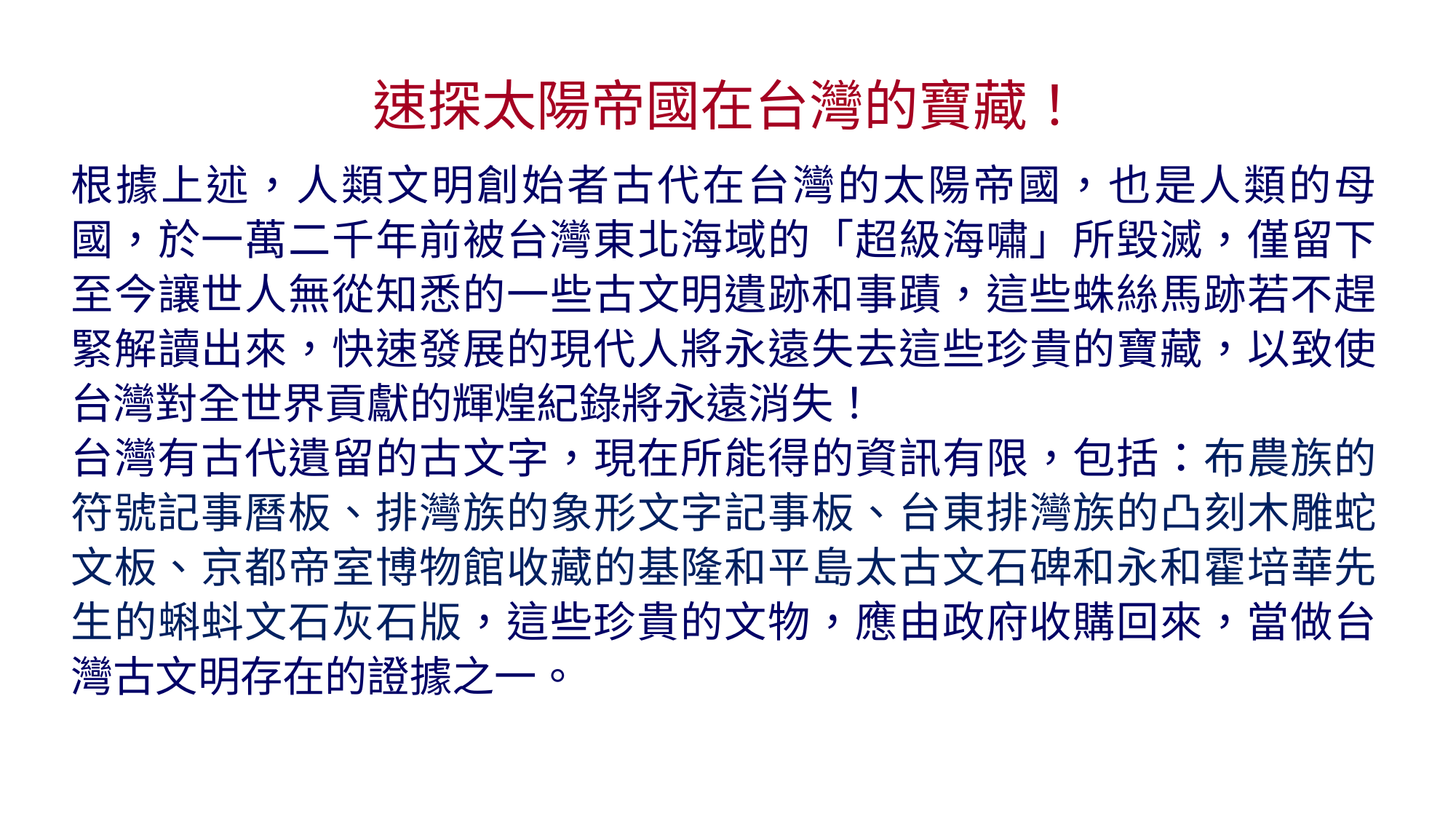

速探太陽帝國在台灣的寶藏！
根據上述，人類文明創始者古代在台灣的太陽帝國，也是人類的母國，於一萬二千年前被台灣東北海域的「超級海嘯」所毀滅，僅留下至今讓世人無從知悉的一些古文明遺跡和事蹟，這些蛛絲馬跡若不趕緊解讀出來，快速發展的現代人將永遠失去這些珍貴的寶藏，以致使台灣對全世界貢獻的輝煌紀錄將永遠消失！
台灣有古代遺留的古文字，現在所能得的資訊有限，包括：布農族的符號記事曆板、排灣族的象形文字記事板、台東排灣族的凸刻木雕蛇文板、京都帝室博物館收藏的基隆和平島太古文石碑和永和霍培華先生的蝌蚪文石灰石版，這些珍貴的文物，應由政府收購回來，當做台灣古文明存在的證據之一。